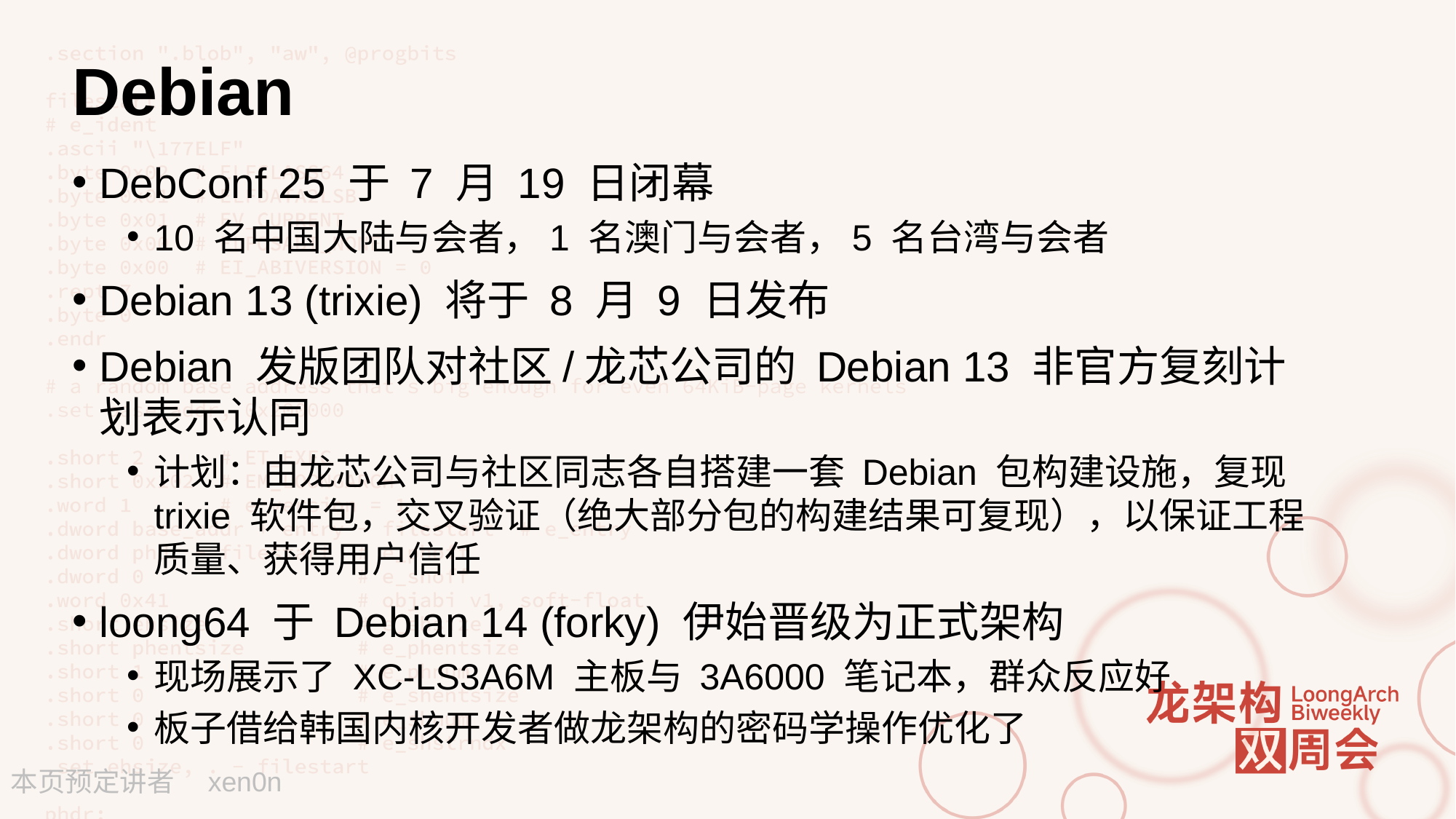

# Debian
DebConf 25 于 7 月 19 日闭幕
10 名中国大陆与会者，1 名澳门与会者，5 名台湾与会者
Debian 13 (trixie) 将于 8 月 9 日发布
Debian 发版团队对社区/龙芯公司的 Debian 13 非官方复刻计划表示认同
计划：由龙芯公司与社区同志各自搭建一套 Debian 包构建设施，复现 trixie 软件包，交叉验证（绝大部分包的构建结果可复现），以保证工程质量、获得用户信任
loong64 于 Debian 14 (forky) 伊始晋级为正式架构
现场展示了 XC-LS3A6M 主板与 3A6000 笔记本，群众反应好
板子借给韩国内核开发者做龙架构的密码学操作优化了
xen0n